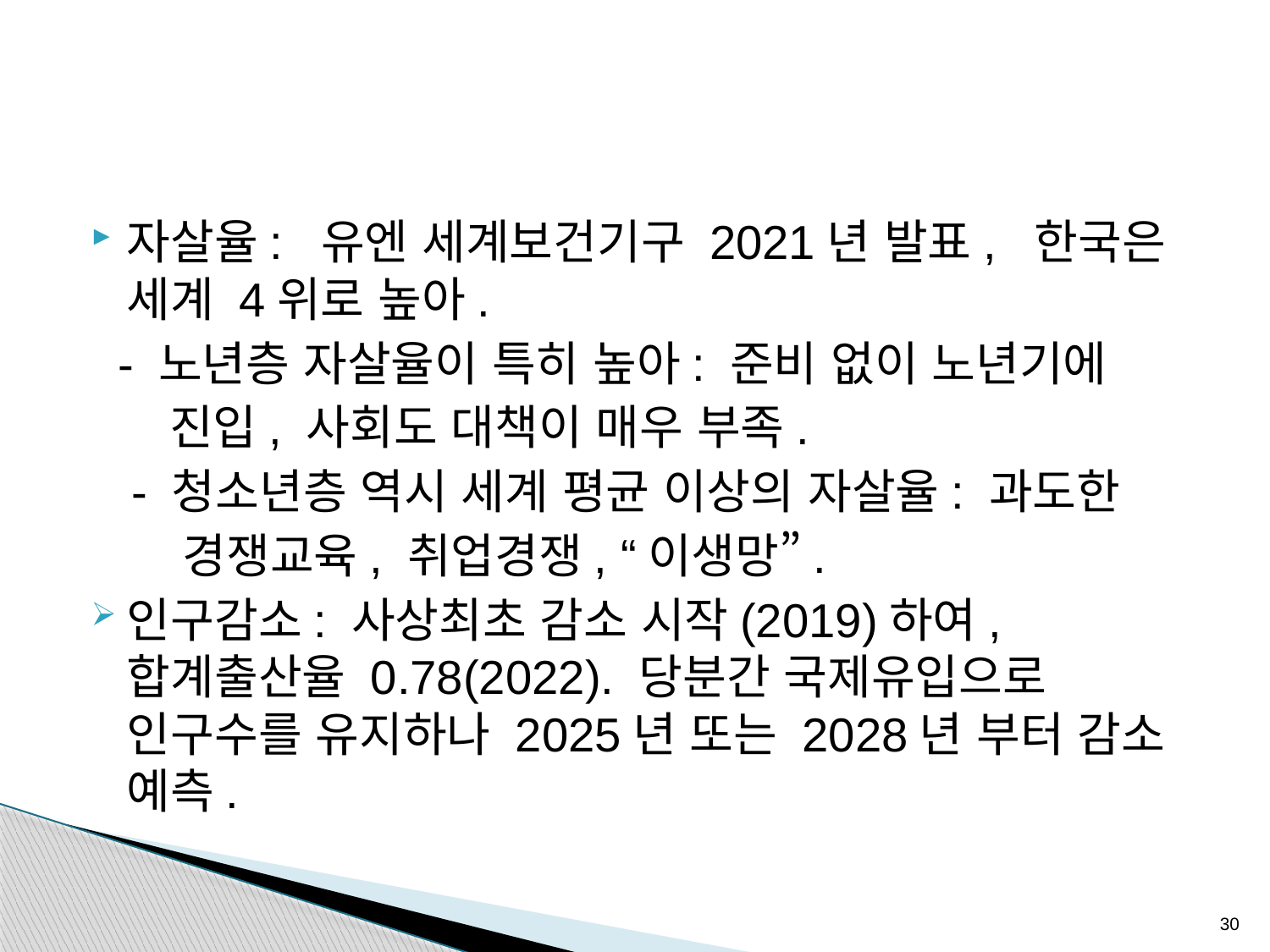

#
자살율:  유엔 세계보건기구 2021년 발표,  한국은 세계 4위로 높아.
  - 노년층 자살율이 특히 높아: 준비 없이 노년기에
     진입, 사회도 대책이 매우 부족.
   - 청소년층 역시 세계 평균 이상의 자살율: 과도한
      경쟁교육, 취업경쟁, “이생망”.
인구감소: 사상최초 감소 시작(2019)하여, 합계출산율 0.78(2022). 당분간 국제유입으로 인구수를 유지하나 2025년 또는 2028년 부터 감소 예측.
30